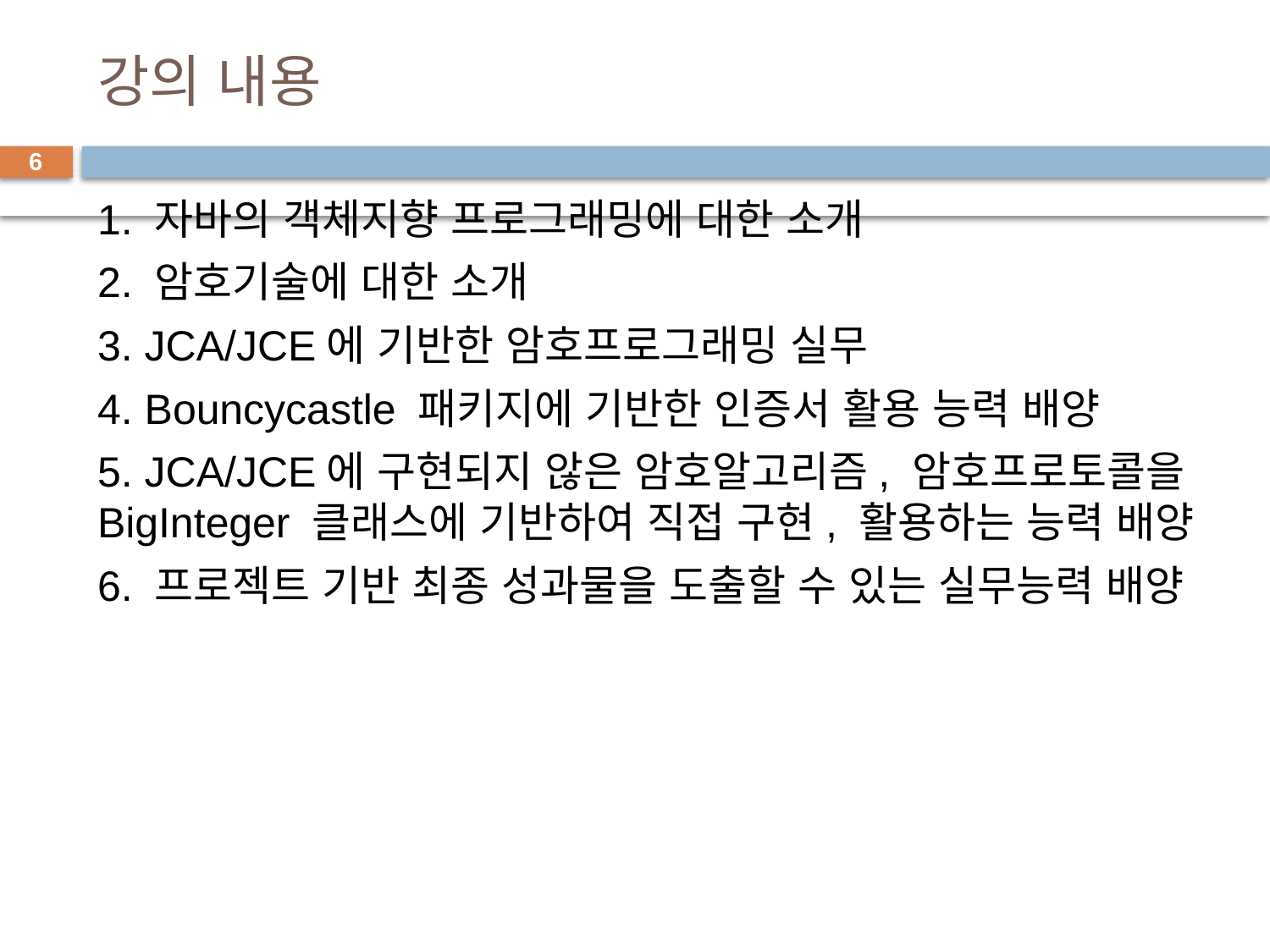

# 강의 내용
6
1. 자바의 객체지향 프로그래밍에 대한 소개
2. 암호기술에 대한 소개
3. JCA/JCE에 기반한 암호프로그래밍 실무
4. Bouncycastle 패키지에 기반한 인증서 활용 능력 배양
5. JCA/JCE에 구현되지 않은 암호알고리즘, 암호프로토콜을 BigInteger 클래스에 기반하여 직접 구현, 활용하는 능력 배양
6. 프로젝트 기반 최종 성과물을 도출할 수 있는 실무능력 배양